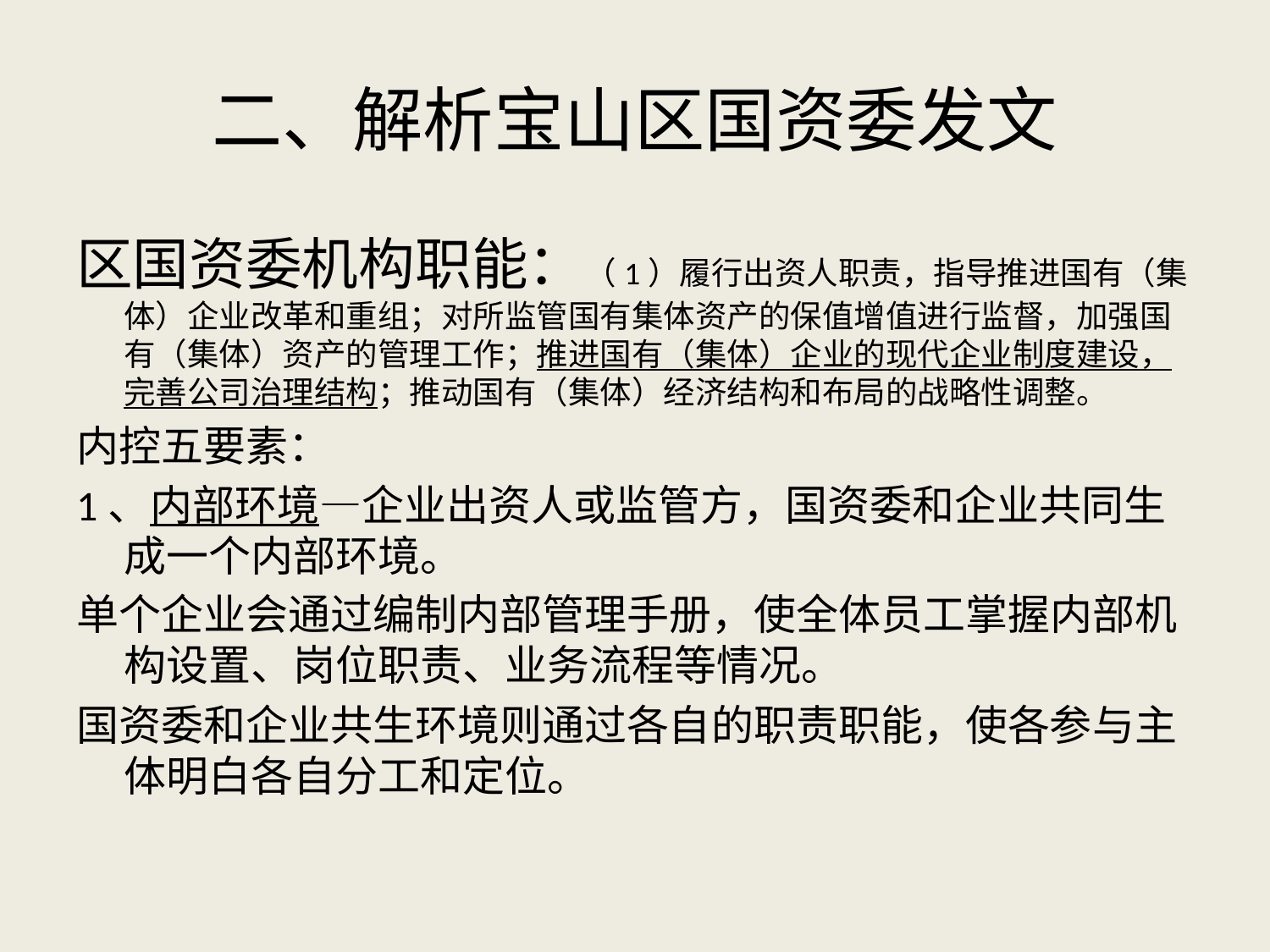

# 二、解析宝山区国资委发文
区国资委机构职能：（1）履行出资人职责，指导推进国有（集体）企业改革和重组；对所监管国有集体资产的保值增值进行监督，加强国有（集体）资产的管理工作；推进国有（集体）企业的现代企业制度建设，完善公司治理结构；推动国有（集体）经济结构和布局的战略性调整。
内控五要素：
1、内部环境—企业出资人或监管方，国资委和企业共同生成一个内部环境。
单个企业会通过编制内部管理手册，使全体员工掌握内部机构设置、岗位职责、业务流程等情况。
国资委和企业共生环境则通过各自的职责职能，使各参与主体明白各自分工和定位。